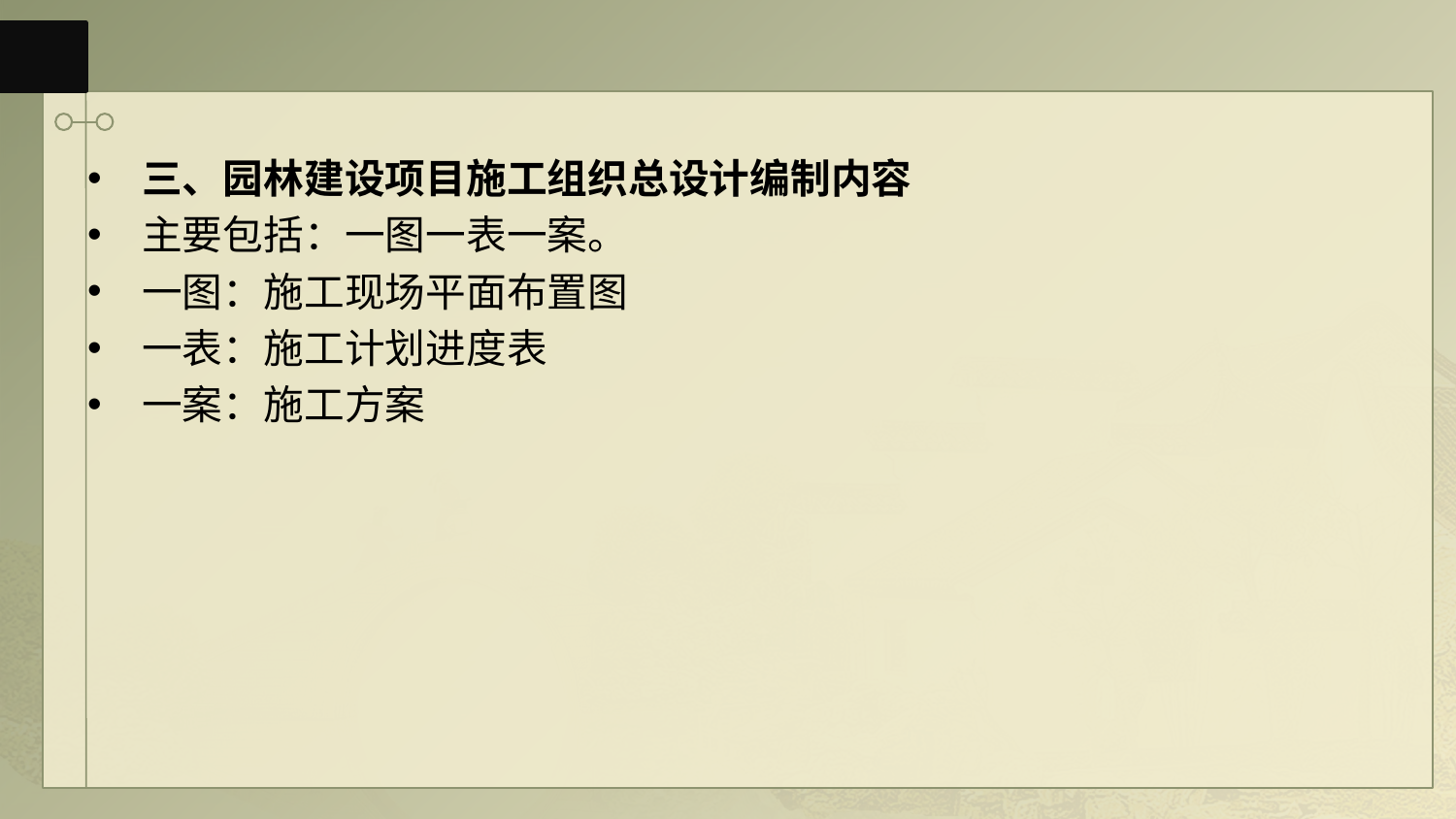

#
三、园林建设项目施工组织总设计编制内容
主要包括：一图一表一案。
一图：施工现场平面布置图
一表：施工计划进度表
一案：施工方案